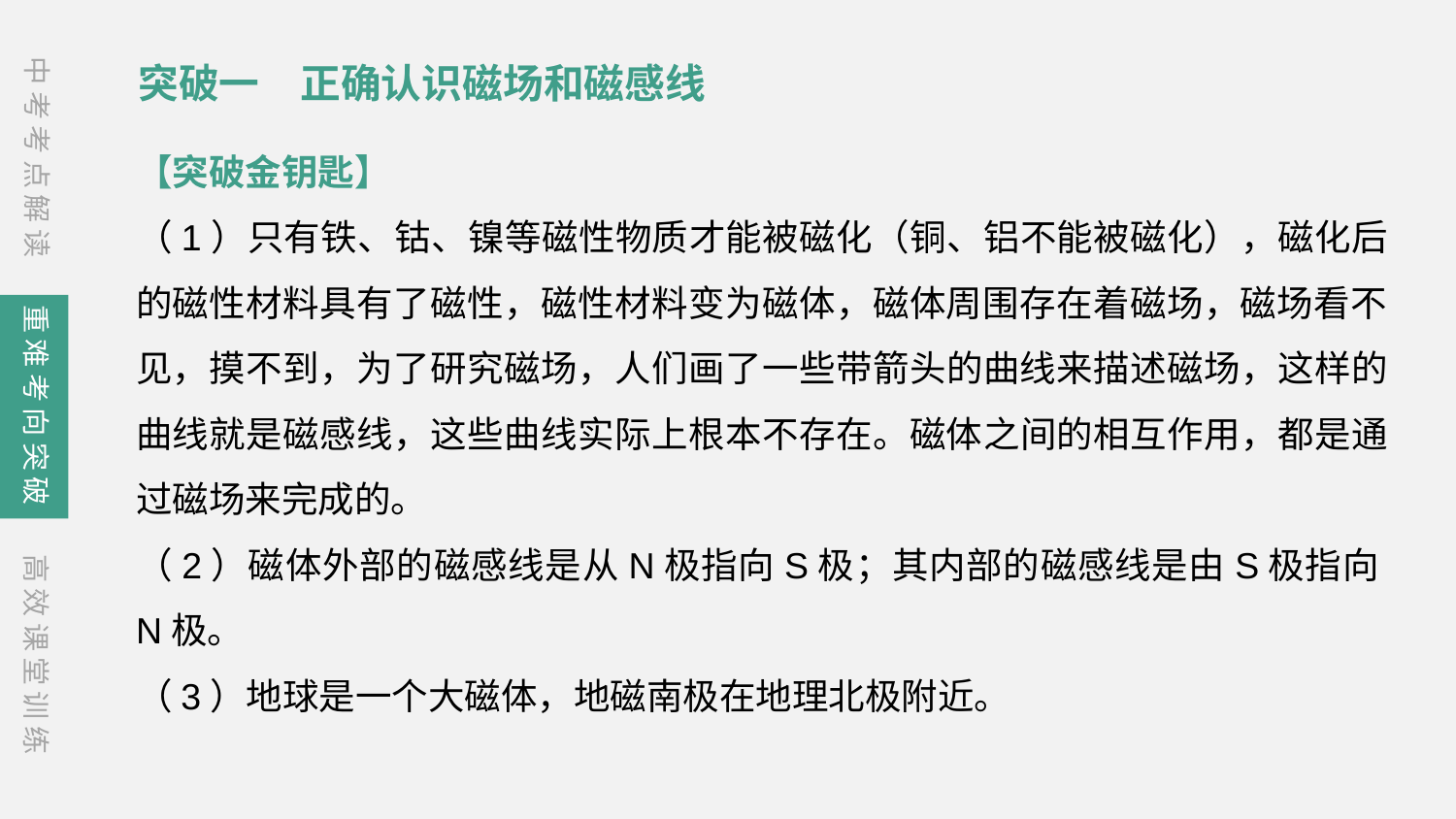

中考考点解读
突破一　正确认识磁场和磁感线
【突破金钥匙】
（1）只有铁、钴、镍等磁性物质才能被磁化（铜、铝不能被磁化），磁化后的磁性材料具有了磁性，磁性材料变为磁体，磁体周围存在着磁场，磁场看不见，摸不到，为了研究磁场，人们画了一些带箭头的曲线来描述磁场，这样的曲线就是磁感线，这些曲线实际上根本不存在。磁体之间的相互作用，都是通过磁场来完成的。
（2）磁体外部的磁感线是从N极指向S极；其内部的磁感线是由S极指向N极。
（3）地球是一个大磁体，地磁南极在地理北极附近。
重难考向突破

高效课堂训练